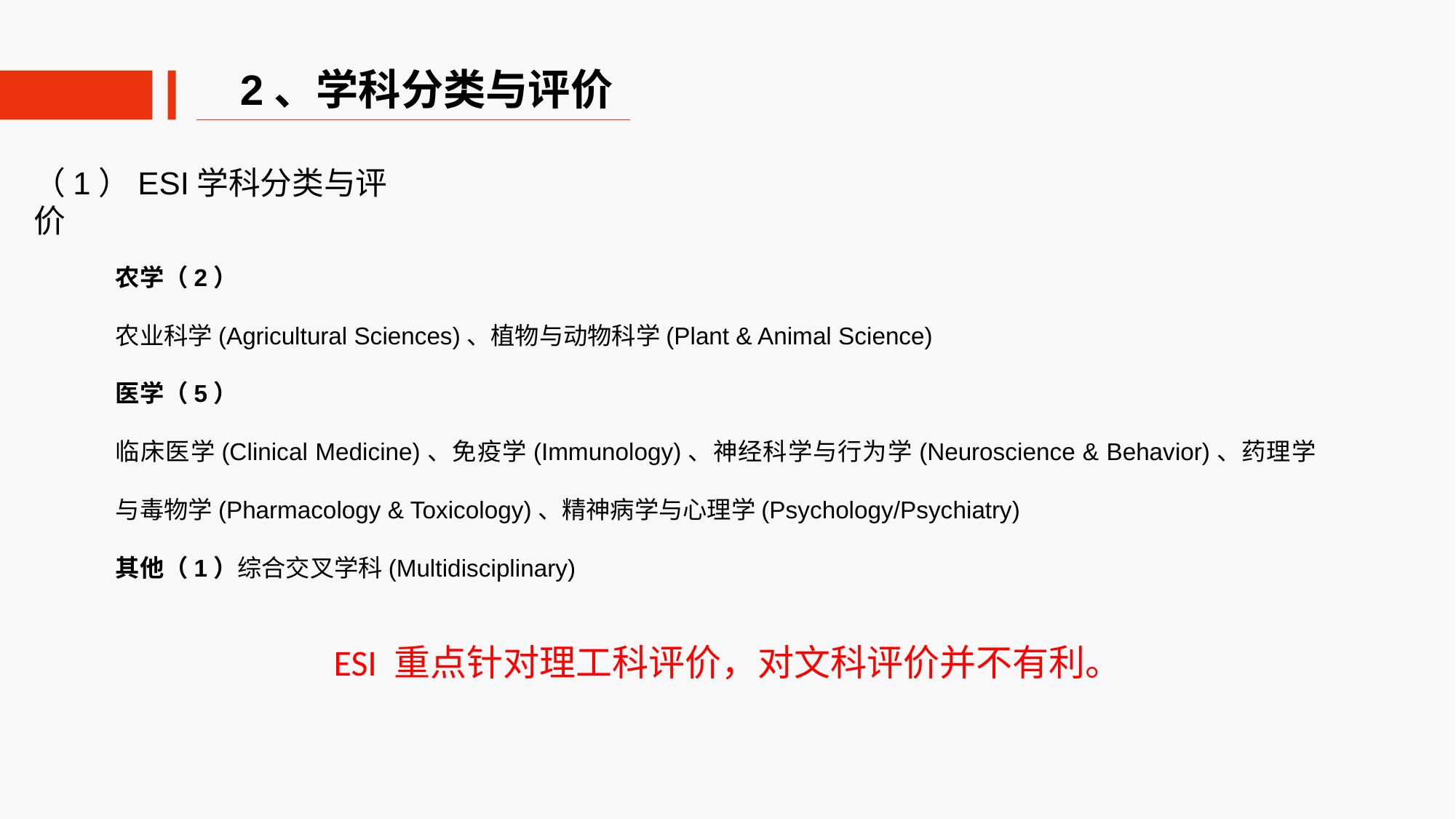

2、学科分类与评价

（1）ESI学科分类与评价
农学（2）
农业科学(Agricultural Sciences)、植物与动物科学(Plant & Animal Science)
医学（5）
临床医学(Clinical Medicine)、免疫学(Immunology)、神经科学与行为学(Neuroscience & Behavior)、药理学与毒物学(Pharmacology & Toxicology)、精神病学与心理学(Psychology/Psychiatry)
其他（1）综合交叉学科(Multidisciplinary)
ESI 重点针对理工科评价，对文科评价并不有利。